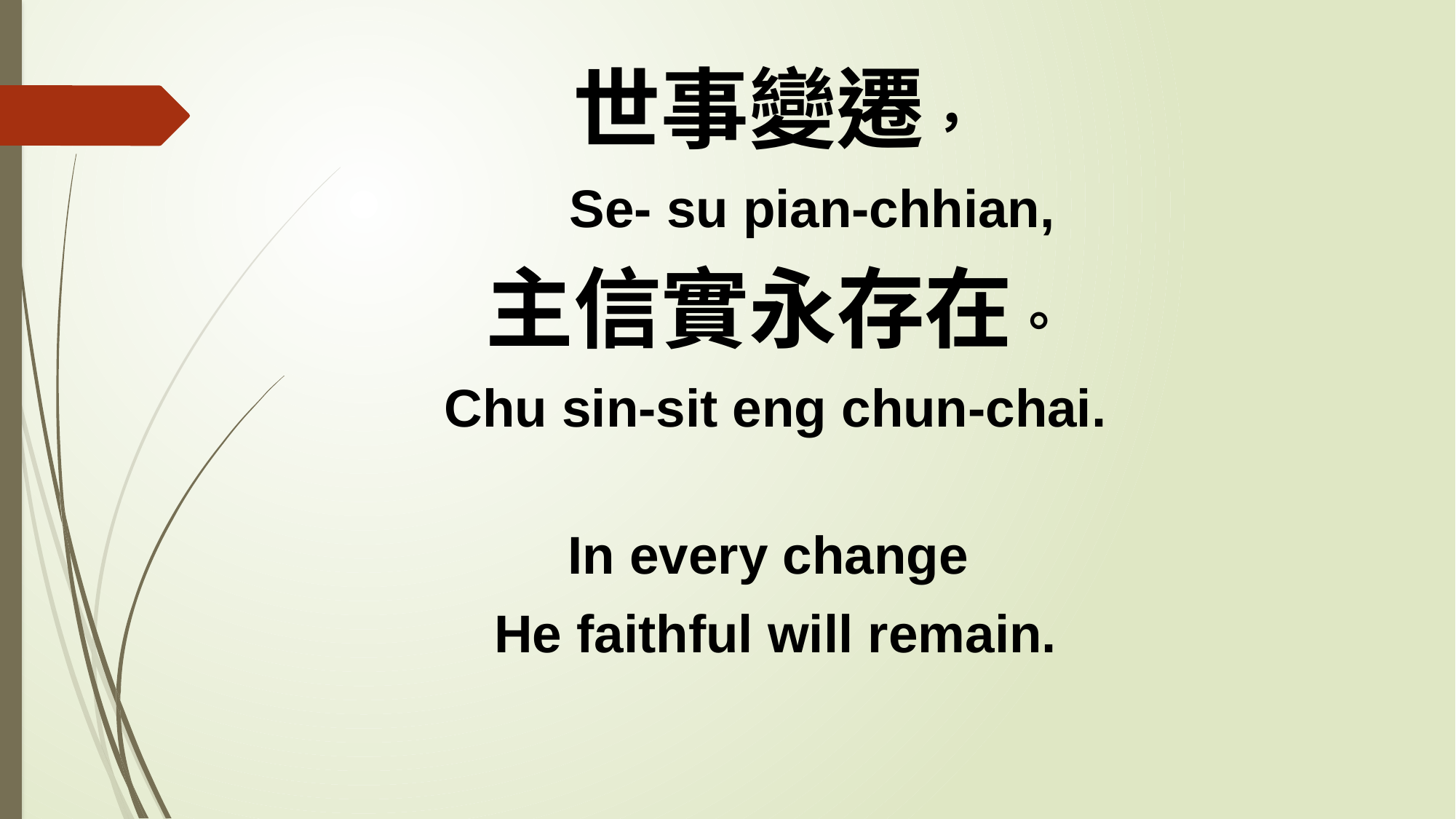

世事變遷，
     Se- su pian-chhian,
主信實永存在。
Chu sin-sit eng chun-chai.

In every change
He faithful will remain.